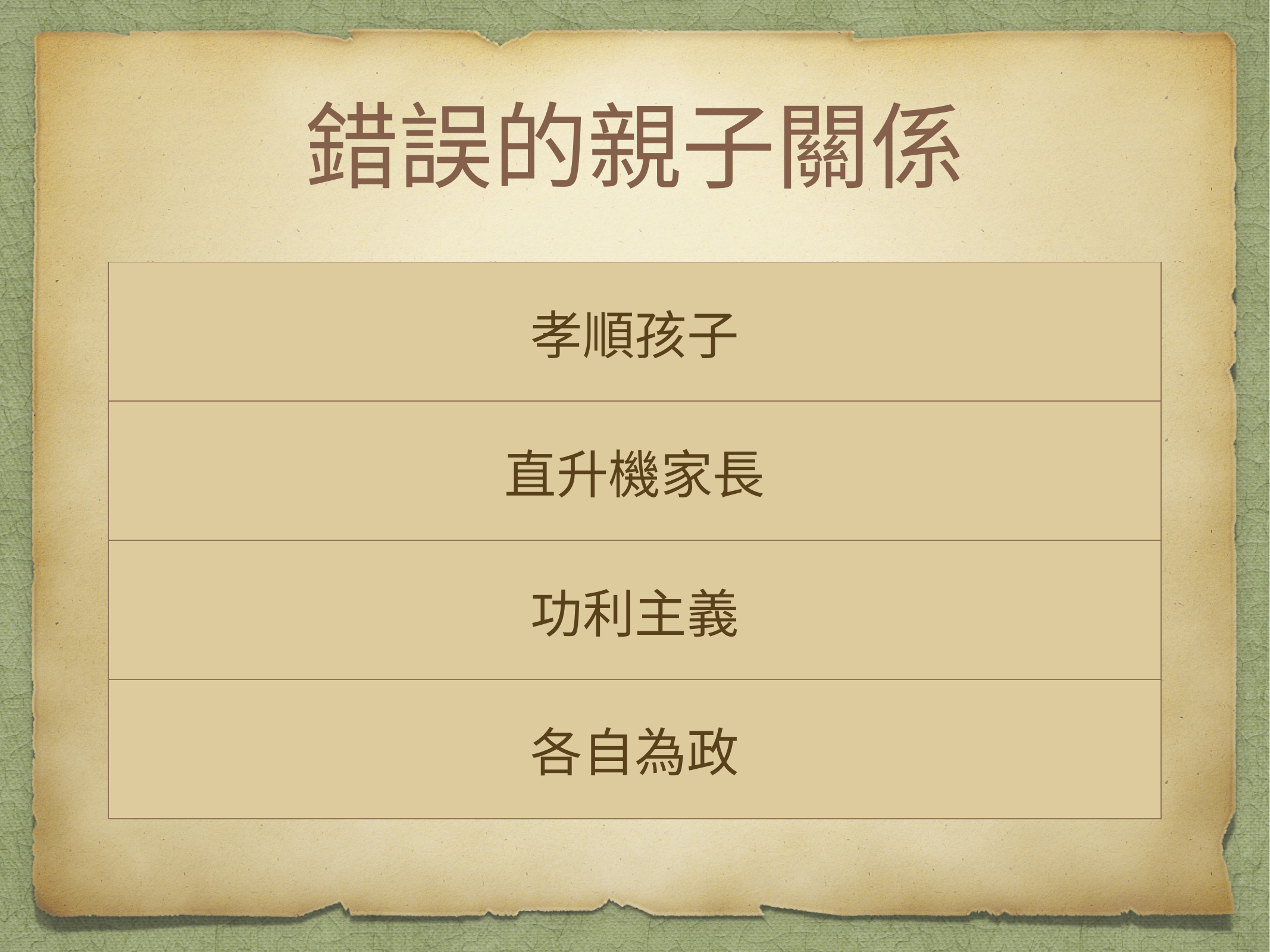

# 錯誤的親子關係
| 孝順孩子 |
| --- |
| 直升機家長 |
| 功利主義 |
| 各自為政 |